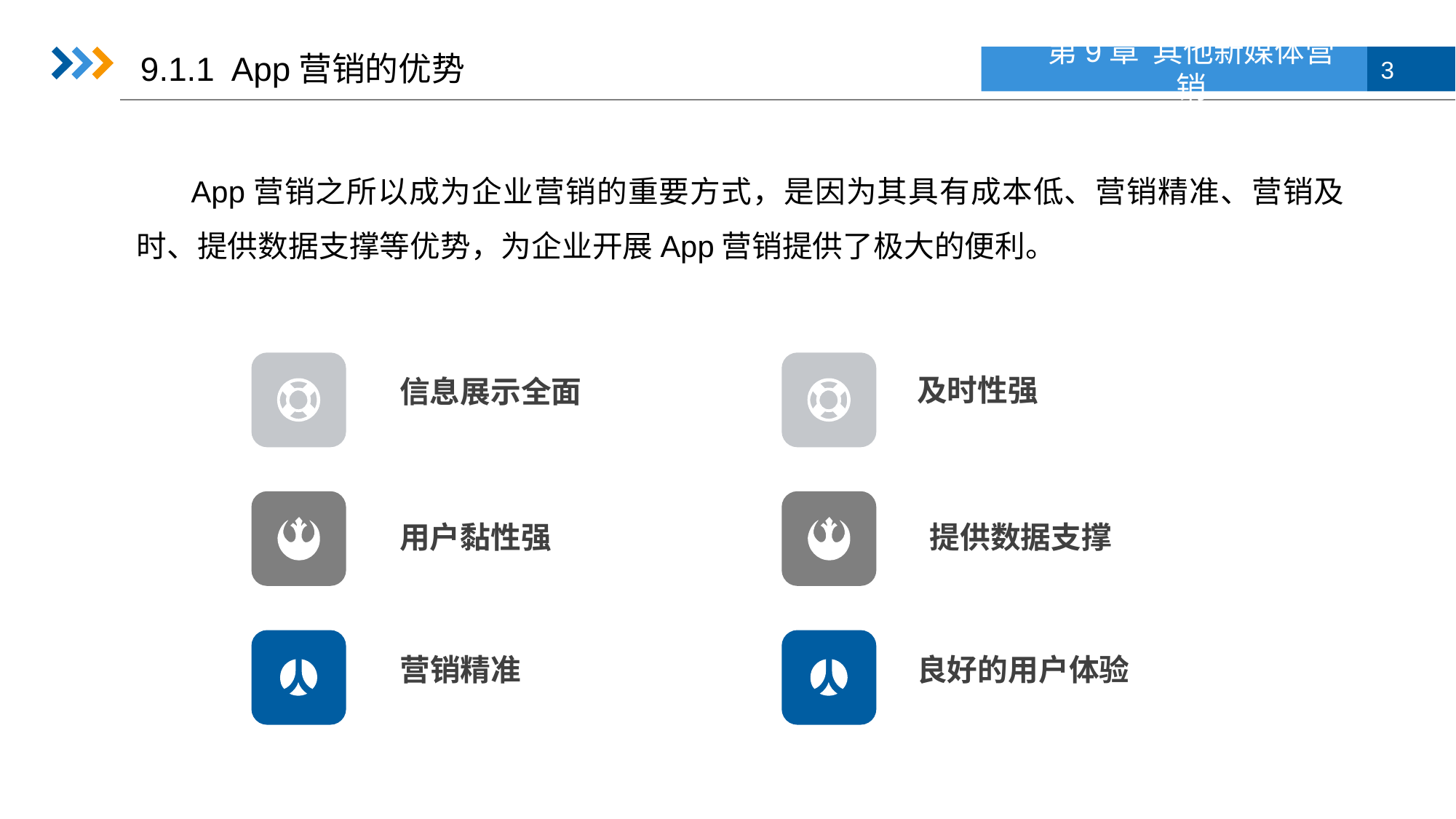

9.1.1  App营销的优势
App营销之所以成为企业营销的重要方式，是因为其具有成本低、营销精准、营销及时、提供数据支撑等优势，为企业开展App营销提供了极大的便利。

信息展示全面

用户黏性强

营销精准

及时性强

提供数据支撑

良好的用户体验